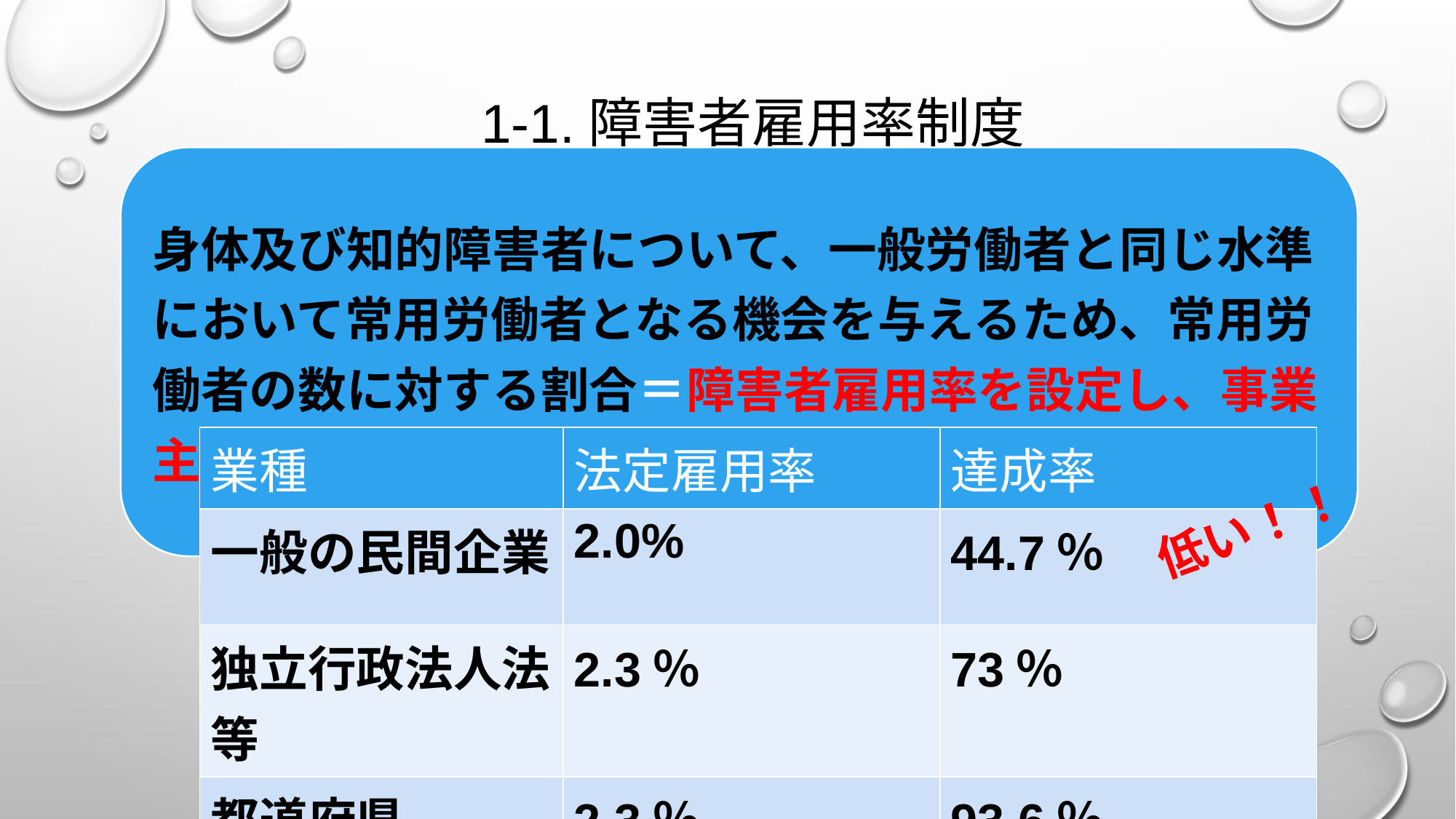

# 1-1.障害者雇用率制度
身体及び知的障害者について、一般労働者と同じ水準において常用労働者となる機会を与えるため、常用労働者の数に対する割合＝障害者雇用率を設定し、事業主等に障害者雇用率達成義務を課すもの
| 業種 | 法定雇用率 | 達成率 |
| --- | --- | --- |
| 一般の民間企業 | 2.0% | 44.7％ |
| 独立行政法人法等 | 2.3％ | 73％ |
| 都道府県 | 2.3％ | 93.6％ |
低い！！